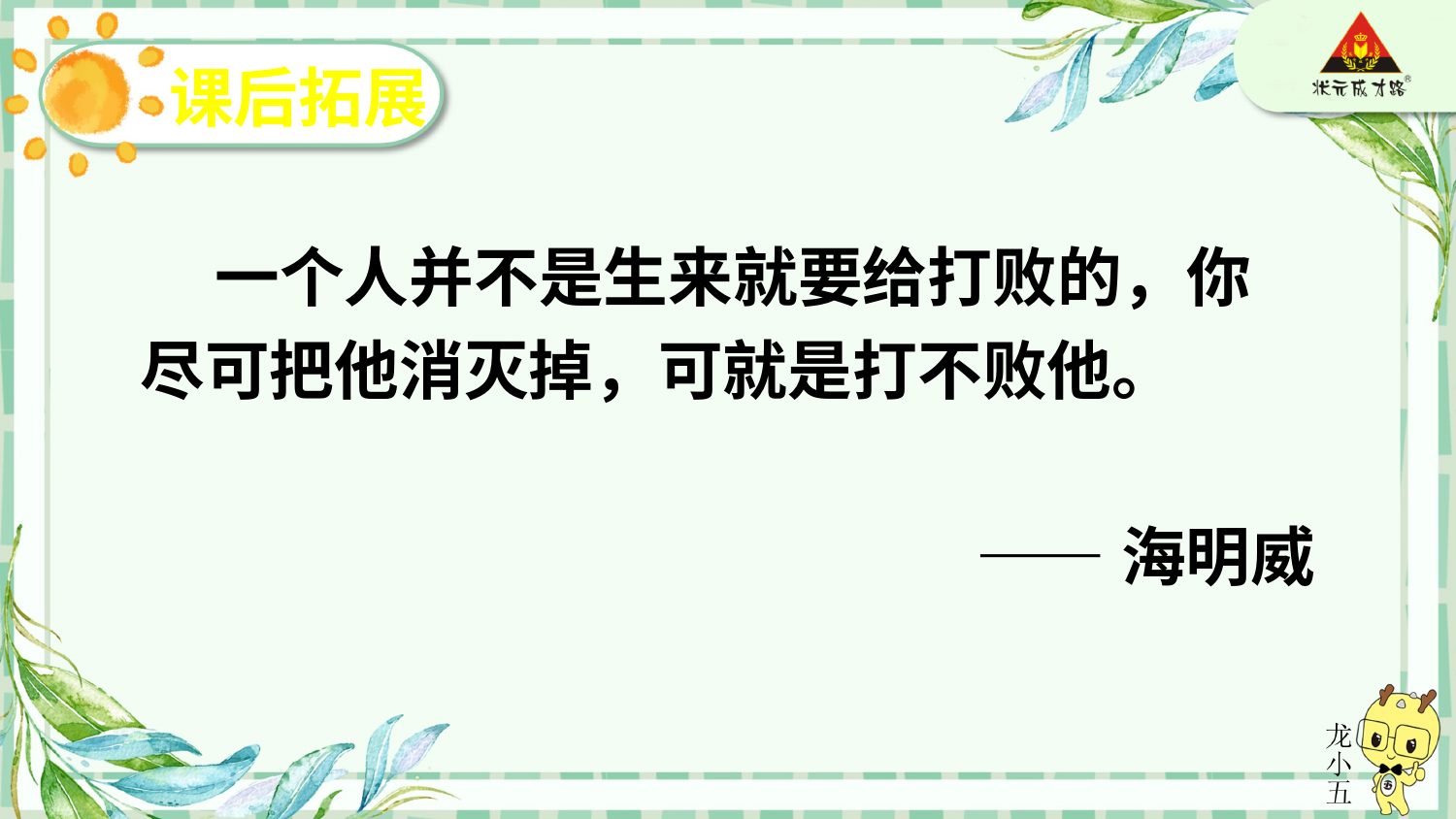

课后拓展
    一个人并不是生来就要给打败的，你尽可把他消灭掉，可就是打不败他。

——海明威